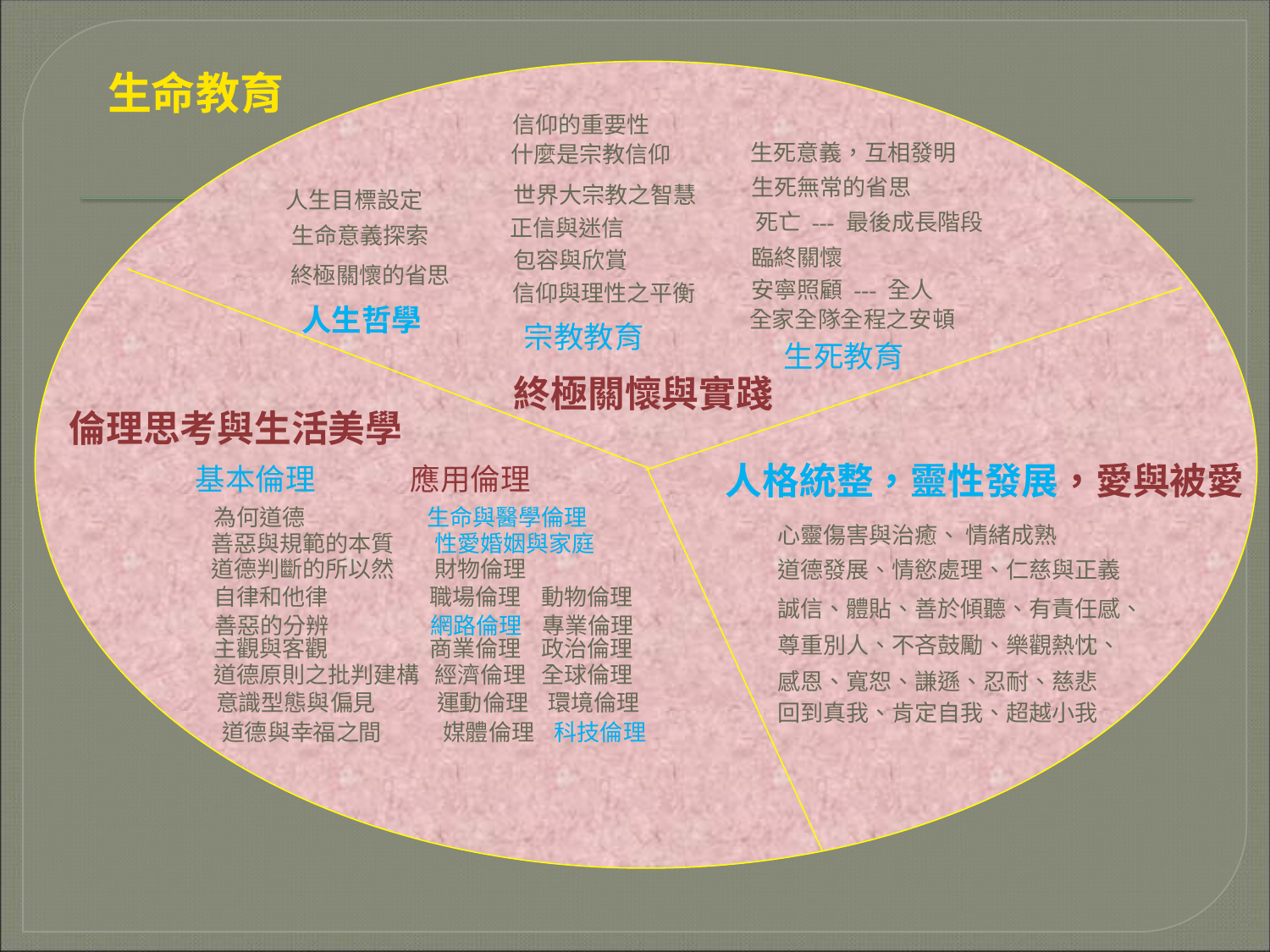

生命教育
信仰的重要性
什麼是宗教信仰
生死意義，互相發明
生死無常的省思
世界大宗教之智慧
人生目標設定

死亡 --- 最後成長階段
正信與迷信
生命意義探索
包容與欣賞
臨終關懷
終極關懷的省思

安寧照顧 --- 全人
信仰與理性之平衡

人生哲學
全家全隊全程之安頓
宗教教育
   生死教育
終極關懷與實踐
倫理思考與生活美學
  人格統整，靈性發展，愛與被愛
                         基本倫理              應用倫理

      為何道德                        生命與醫學倫理

心靈傷害與治癒、 情緒成熟
         善惡與規範的本質        性愛婚姻與家庭
       道德判斷的所以然        財物倫理
道德發展、情慾處理、仁慈與正義
       自律和他律                    職場倫理    動物倫理
誠信、體貼、善於傾聽、有責任感、
尊重別人、不吝鼓勵、樂觀熱忱、
感恩、寬恕、謙遜、忍耐、慈悲
    善惡的分辨                    網路倫理    專業倫理

      主觀與客觀                    商業倫理    政治倫理

道德原則之批判建構   經濟倫理   全球倫理
    意識型態與偏見            運動倫理    環境倫理
回到真我、肯定自我、超越小我
道德與幸福之間            媒體倫理    科技倫理